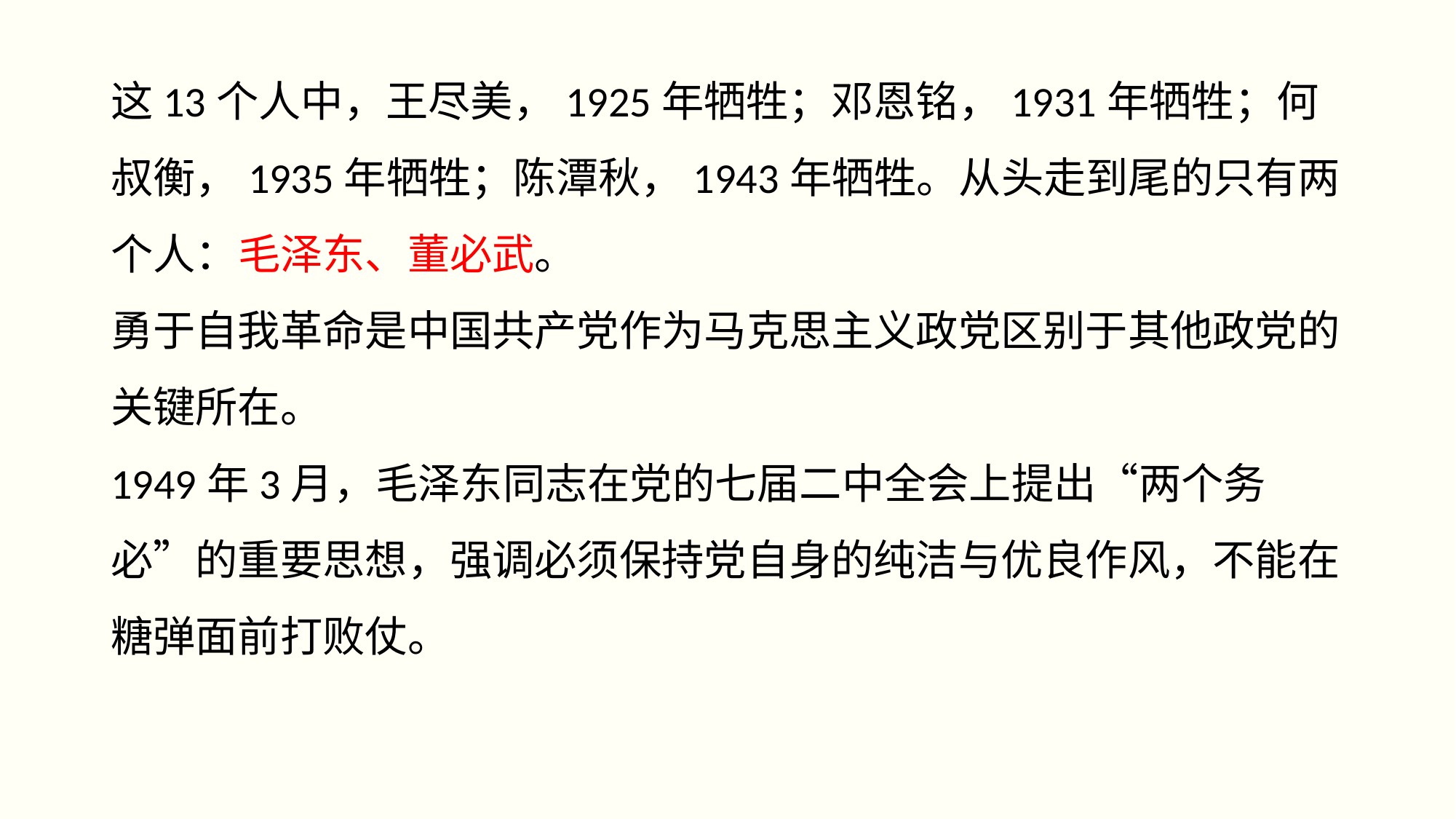

# 这13个人中，王尽美，1925年牺牲；邓恩铭，1931年牺牲；何叔衡，1935年牺牲；陈潭秋，1943年牺牲。从头走到尾的只有两个人：毛泽东、董必武。 勇于自我革命是中国共产党作为马克思主义政党区别于其他政党的关键所在。 1949年3月，毛泽东同志在党的七届二中全会上提出“两个务必”的重要思想，强调必须保持党自身的纯洁与优良作风，不能在糖弹面前打败仗。